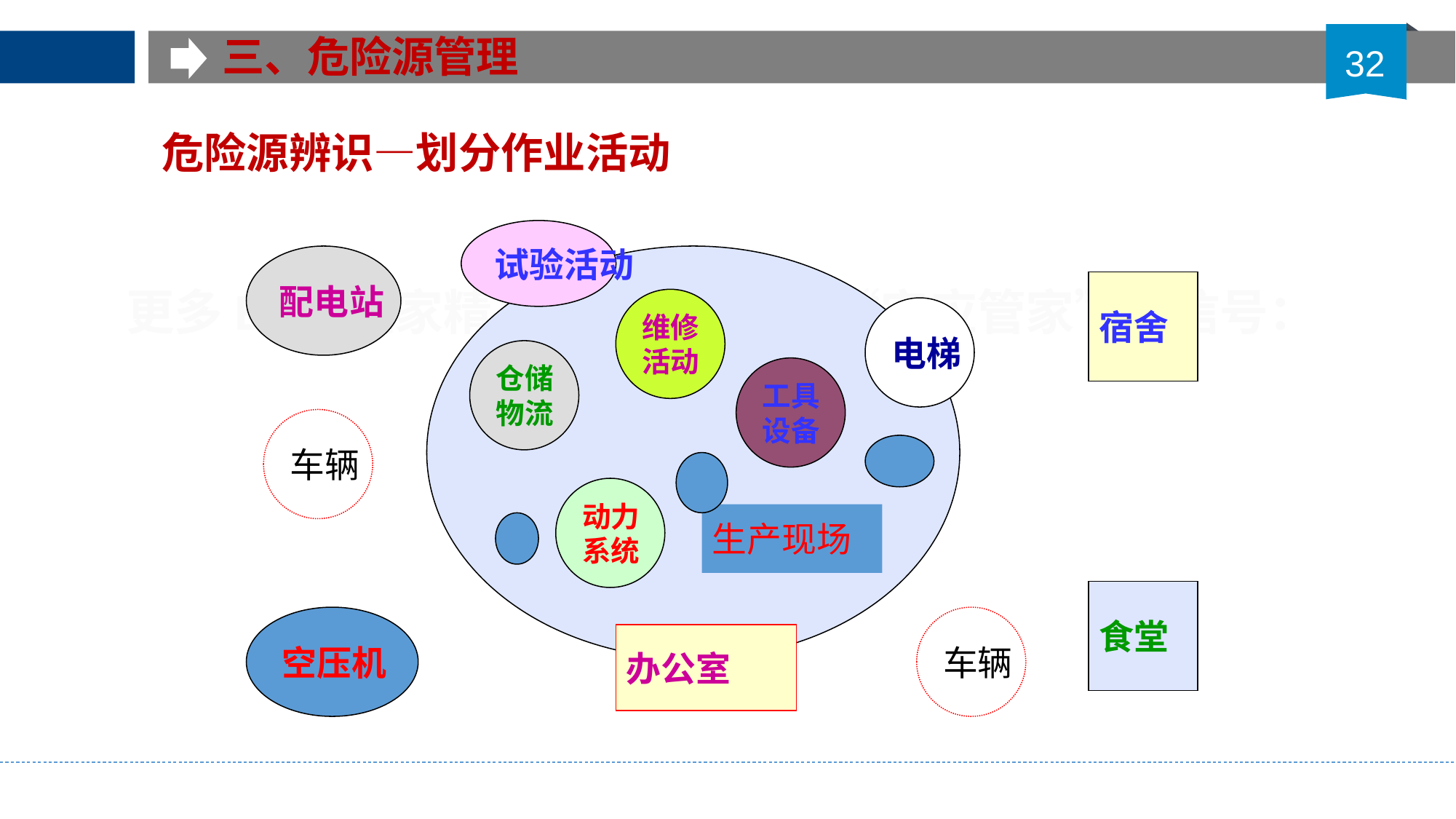

三、危险源管理
32
危险源辨识—划分作业活动
试验活动
配电站

宿舍
维修
活动
电梯
仓储
物流
工具
设备
车辆

动力
系统
生产现场

食堂
空压机
车辆
办公室